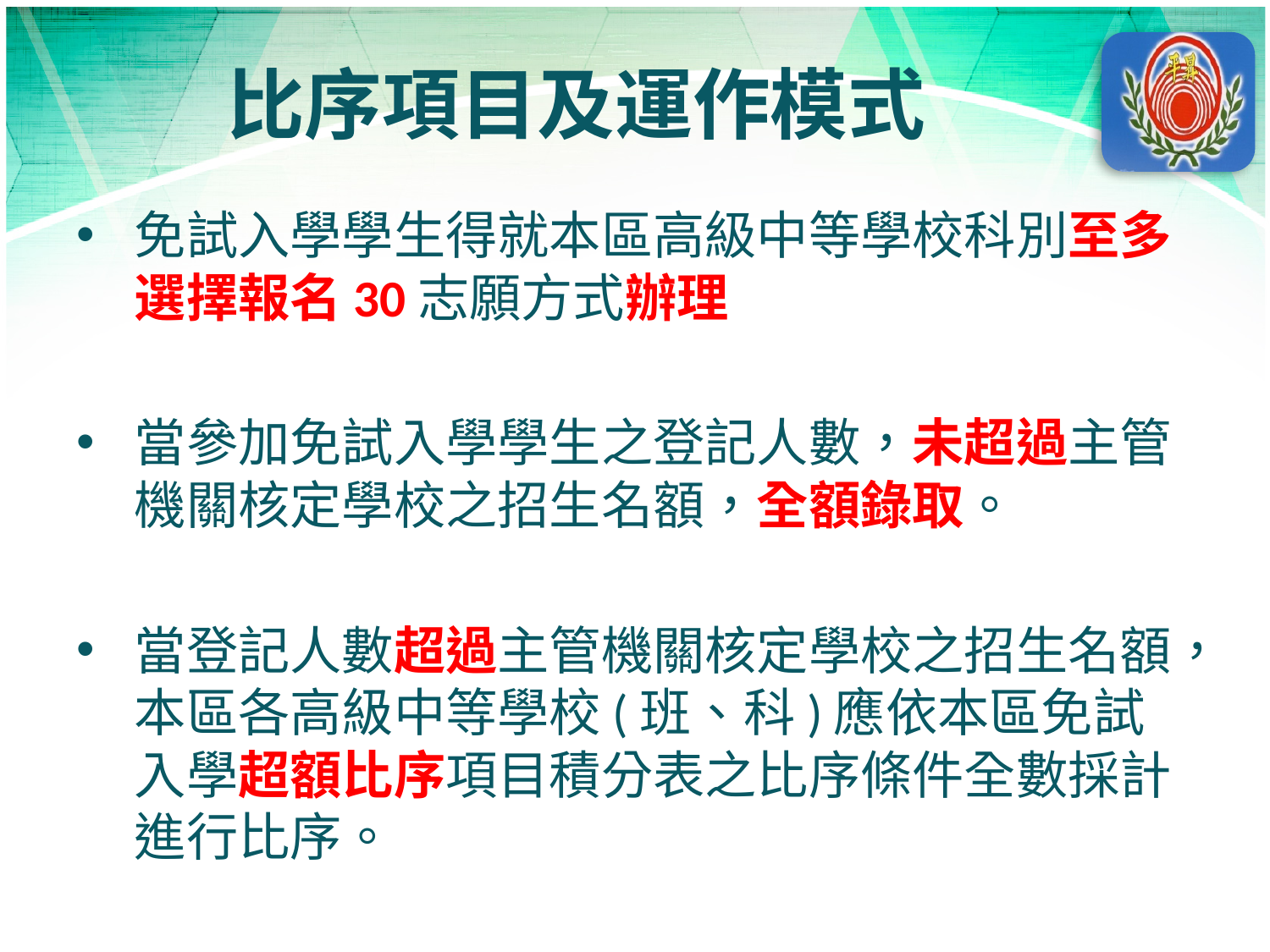

# 比序項目及運作模式
免試入學學生得就本區高級中等學校科別至多選擇報名30志願方式辦理

當參加免試入學學生之登記人數，未超過主管機關核定學校之招生名額，全額錄取。

當登記人數超過主管機關核定學校之招生名額，本區各高級中等學校(班、科)應依本區免試入學超額比序項目積分表之比序條件全數採計進行比序。